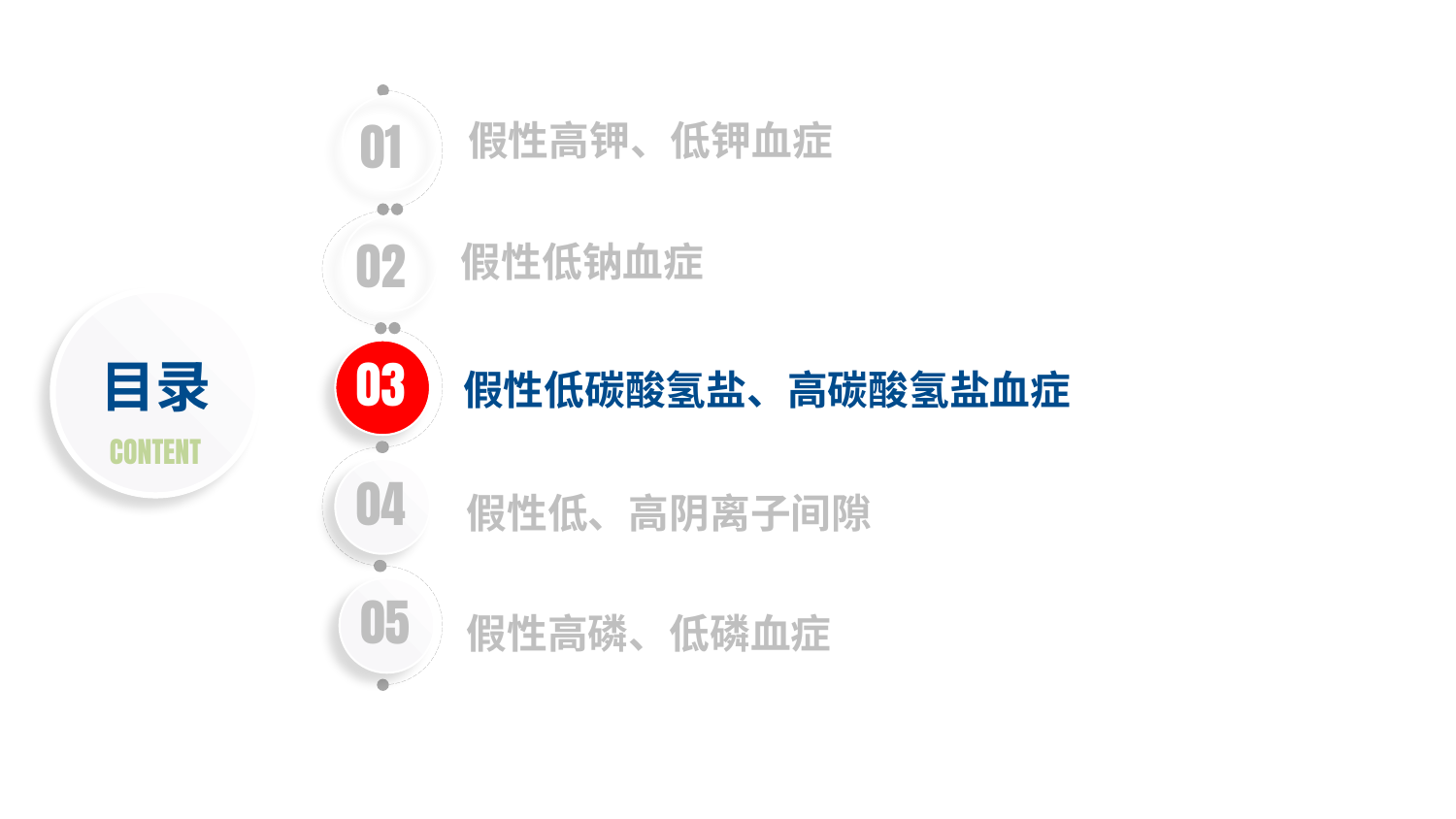

01

02

03

04
假性高钾、低钾血症

假性低钠血症

目录
CONTENT
假性低碳酸氢盐、高碳酸氢盐血症
假性低、高阴离子间隙

假性高磷、低磷血症

05